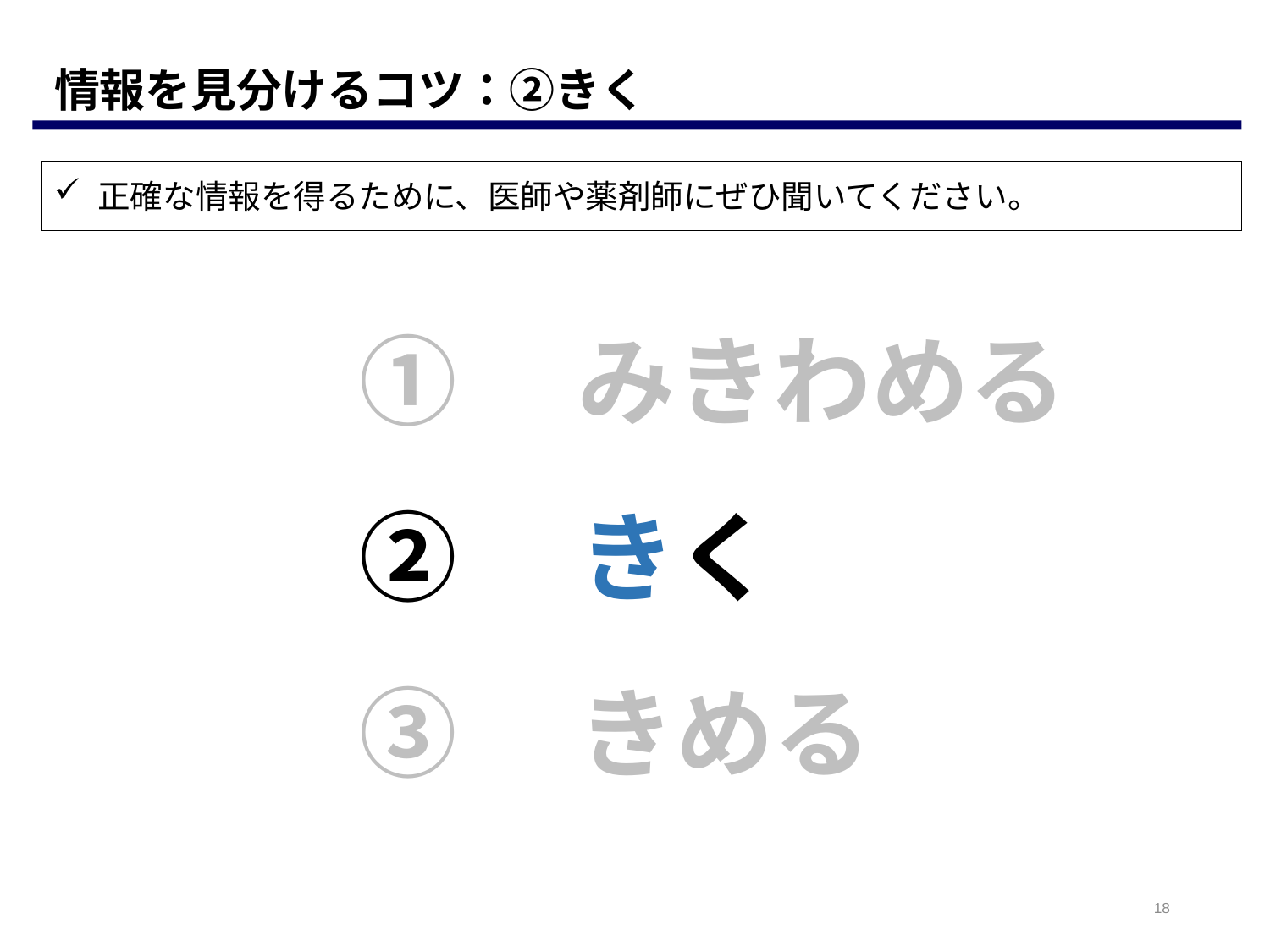

情報を見分けるコツ：②きく

正確な情報を得るために、医師や薬剤師にぜひ聞いてください。
①　みきわめる
②　きく
③　きめる
18